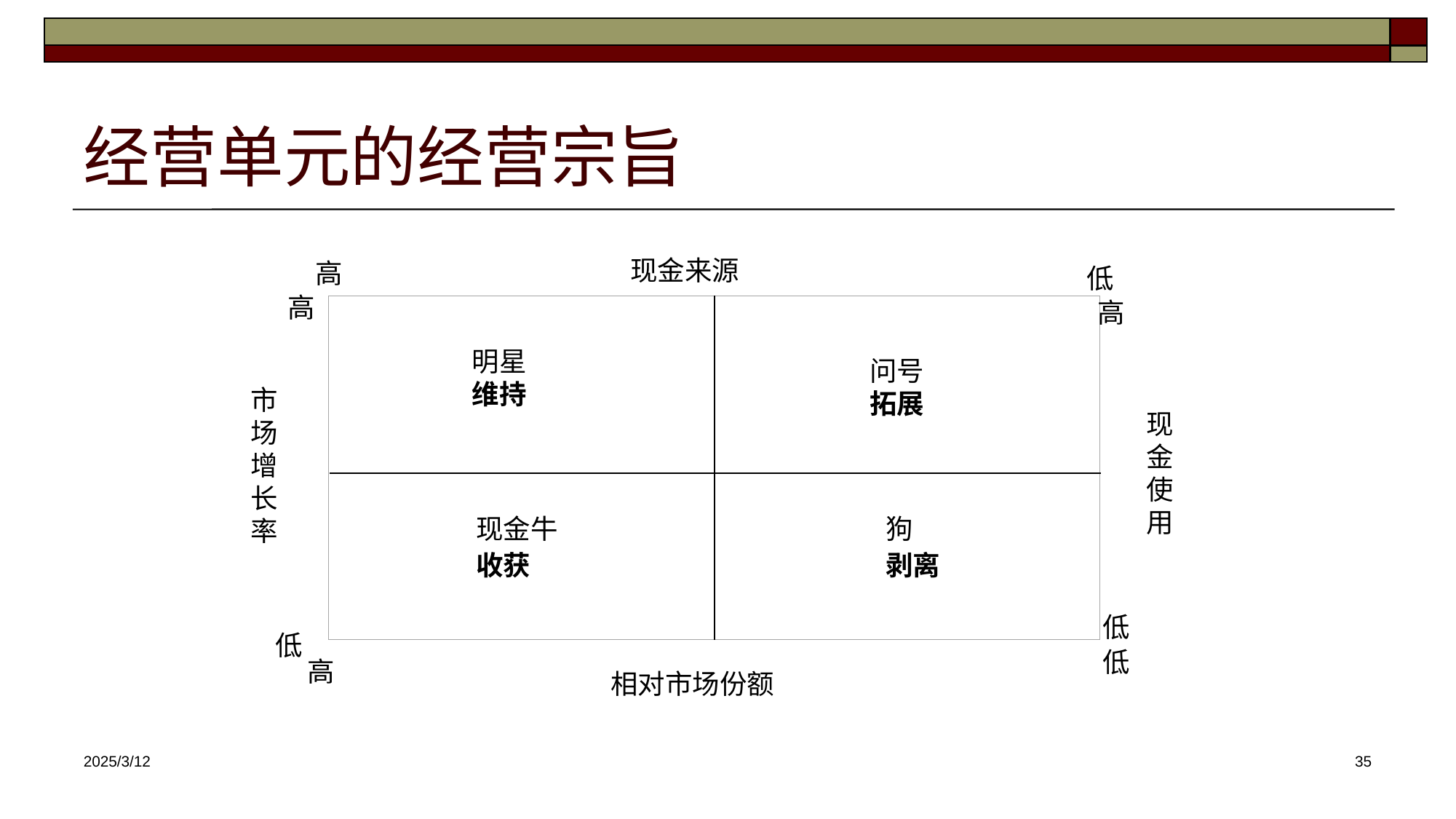

# 经营单元的经营宗旨
现金来源
高
低
高
高

明星维持
问号拓展
市场增长率
现金使用
狗
剥离
现金牛
收获
低
低
低
高
相对市场份额
2025/3/12
35